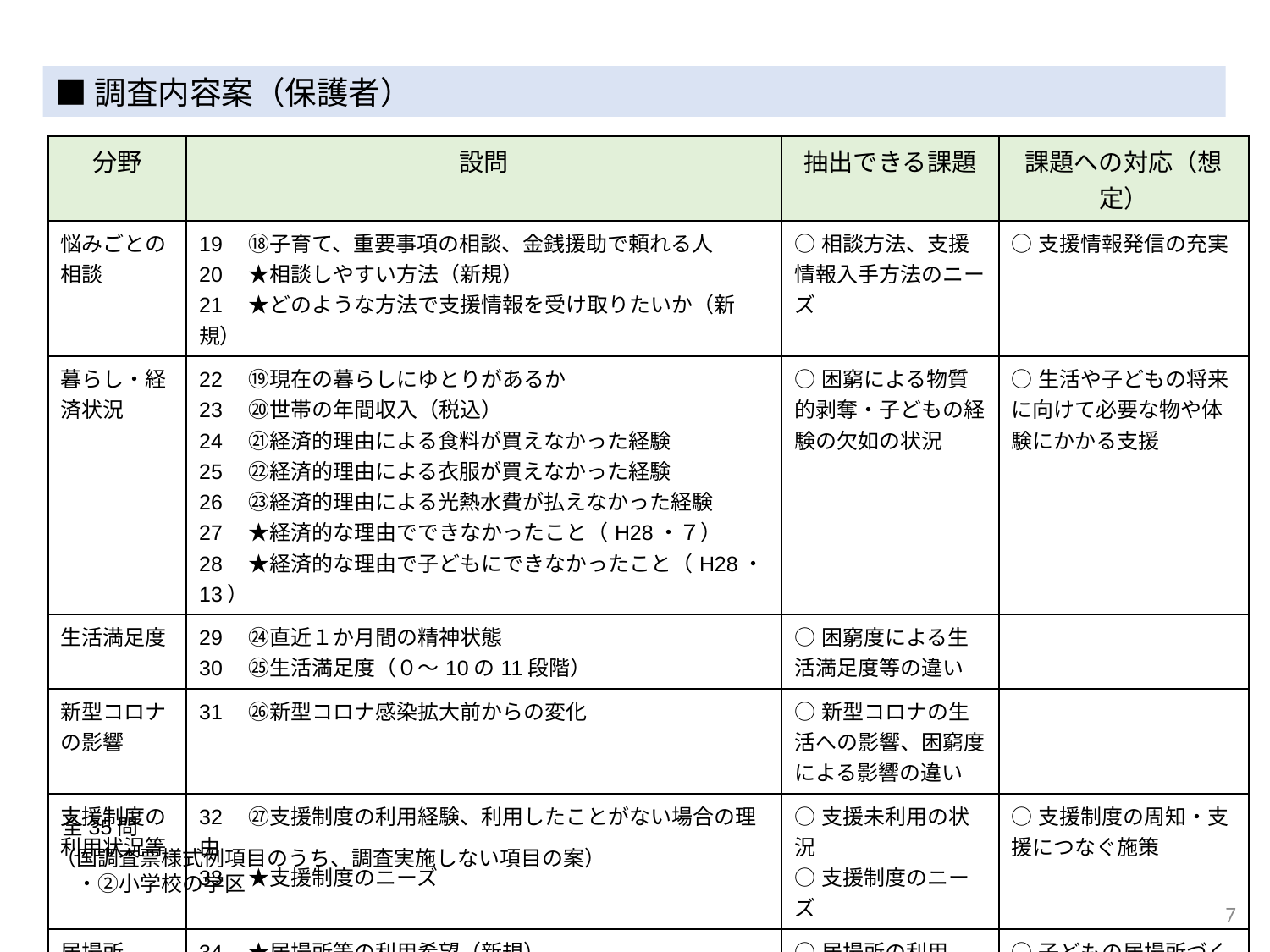

■調査内容案（保護者）
| 分野 | 設問 | 抽出できる課題 | 課題への対応（想定） |
| --- | --- | --- | --- |
| 悩みごとの相談 | 19　⑱子育て、重要事項の相談、金銭援助で頼れる人 20　★相談しやすい方法（新規） 21　★どのような方法で支援情報を受け取りたいか（新規） | ○相談方法、支援情報入手方法のニーズ | ○支援情報発信の充実 |
| 暮らし・経済状況 | 22　⑲現在の暮らしにゆとりがあるか 23　⑳世帯の年間収入（税込） 24　㉑経済的理由による食料が買えなかった経験 25　㉒経済的理由による衣服が買えなかった経験 26　㉓経済的理由による光熱水費が払えなかった経験 27　★経済的な理由でできなかったこと（H28・７） 28　★経済的な理由で子どもにできなかったこと（H28・13） | ○困窮による物質的剥奪・子どもの経験の欠如の状況 | ○生活や子どもの将来に向けて必要な物や体験にかかる支援 |
| 生活満足度 | 29　㉔直近１か月間の精神状態 30　㉕生活満足度（０～10の11段階） | ○困窮度による生活満足度等の違い |  |
| 新型コロナの影響 | 31　㉖新型コロナ感染拡大前からの変化 | ○新型コロナの生活への影響、困窮度による影響の違い |  |
| 支援制度の利用状況等 | 32　㉗支援制度の利用経験、利用したことがない場合の理由 33　★支援制度のニーズ | ○支援未利用の状況 ○支援制度のニーズ | ○支援制度の周知・支援につなぐ施策 |
| 居場所 | 34　★居場所等の利用希望（新規） 35　★居場所を利用したい頻度（新規） | ○居場所の利用ニーズ | ○子どもの居場所づくりの充実・地域の居場所の周知 |
全35問
（国調査票様式例項目のうち、調査実施しない項目の案）
　・②小学校の学区
7